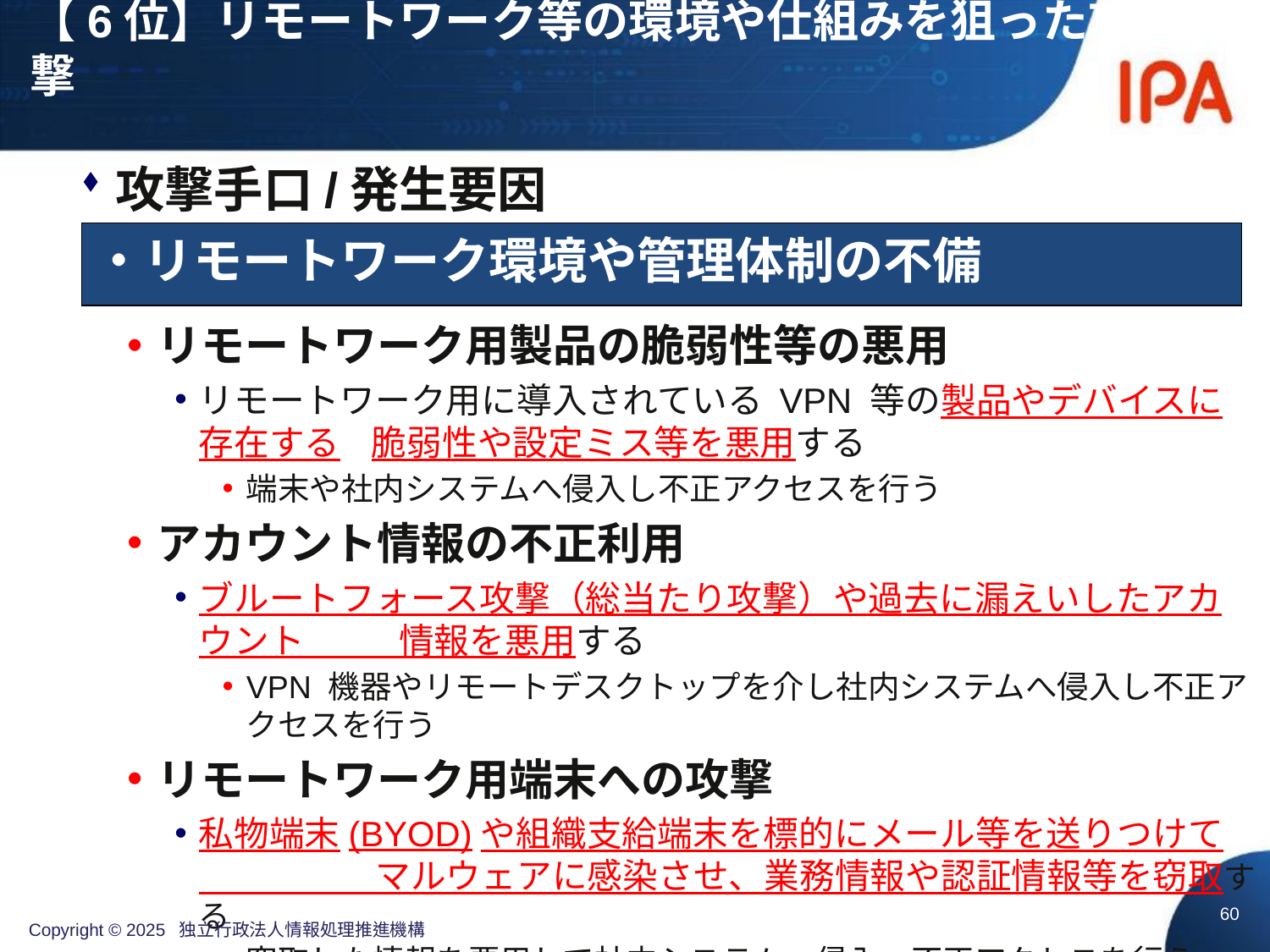

# 【6位】リモートワーク等の環境や仕組みを狙った攻撃
攻撃手口/発生要因

リモートワーク用製品の脆弱性等の悪用
リモートワーク用に導入されている VPN 等の製品やデバイスに存在する    脆弱性や設定ミス等を悪用する
端末や社内システムへ侵入し不正アクセスを行う
アカウント情報の不正利用
ブルートフォース攻撃（総当たり攻撃）や過去に漏えいしたアカウント   　　情報を悪用する
VPN 機器やリモートデスクトップを介し社内システムへ侵入し不正アクセスを行う
リモートワーク用端末への攻撃
私物端末(BYOD)や組織支給端末を標的にメール等を送りつけて　　　　　マルウェアに感染させ、業務情報や認証情報等を窃取する
窃取した情報を悪用して社内システムへ侵入、不正アクセスを行う

・リモートワーク環境や管理体制の不備
60
Copyright © 2025  独立行政法人情報処理推進機構